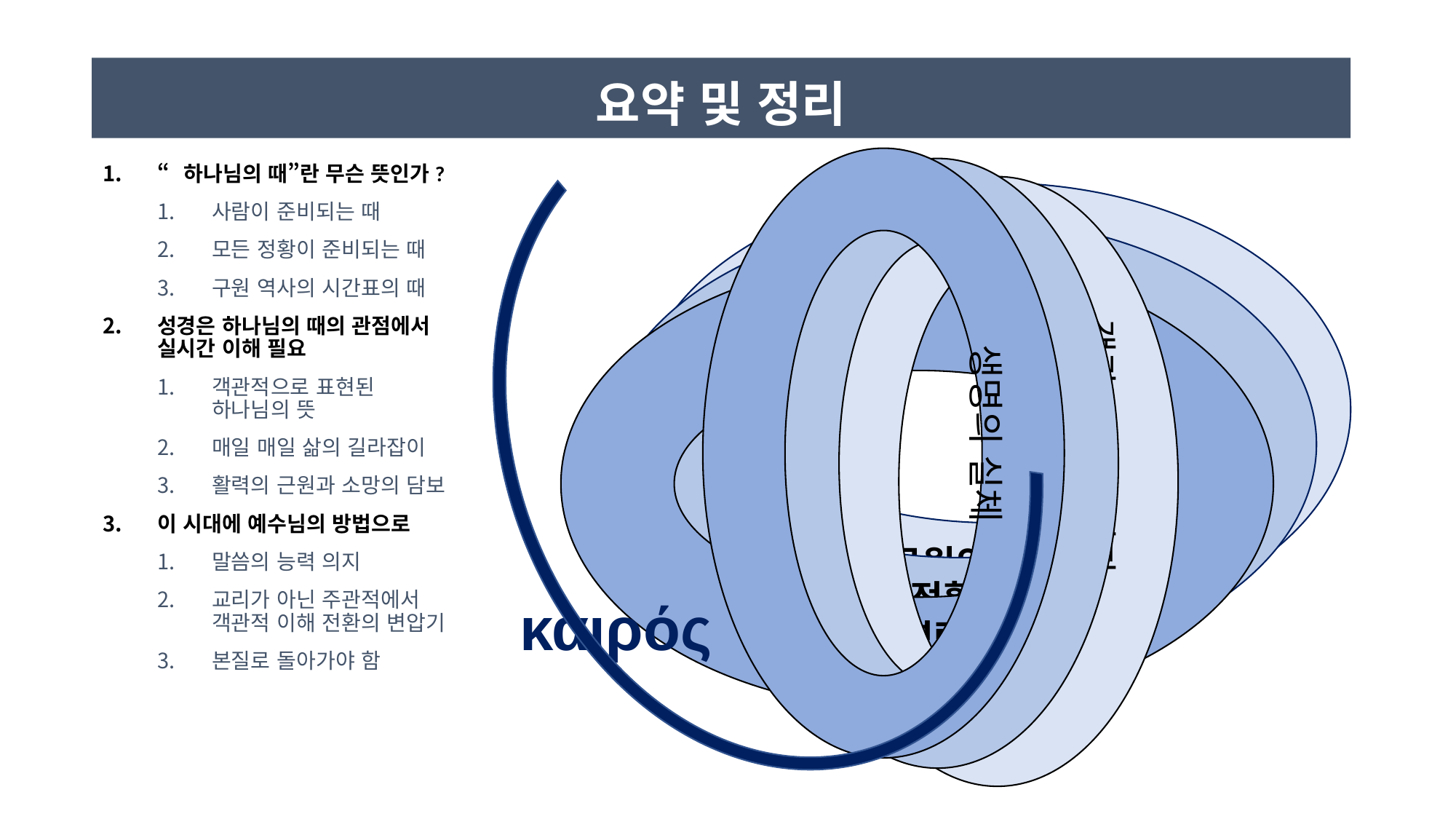

# 요약 및 정리

생명의 실체
“하나님의 때”란 무슨 뜻인가?
사람이 준비되는 때
모든 정황이 준비되는 때
구원 역사의 시간표의 때
성경은 하나님의 때의 관점에서 실시간 이해 필요
객관적으로 표현된 하나님의 뜻
매일 매일 삶의 길라잡이
활력의 근원과 소망의 담보
이 시대에 예수님의 방법으로
말씀의 능력 의지
교리가 아닌 주관적에서 객관적 이해 전환의 변압기
본질로 돌아가야 함

매일 새롭게

객관적 실체 의지

구원의 시간표

모든 정황의 준비

사람의 역량 확보
καιρός